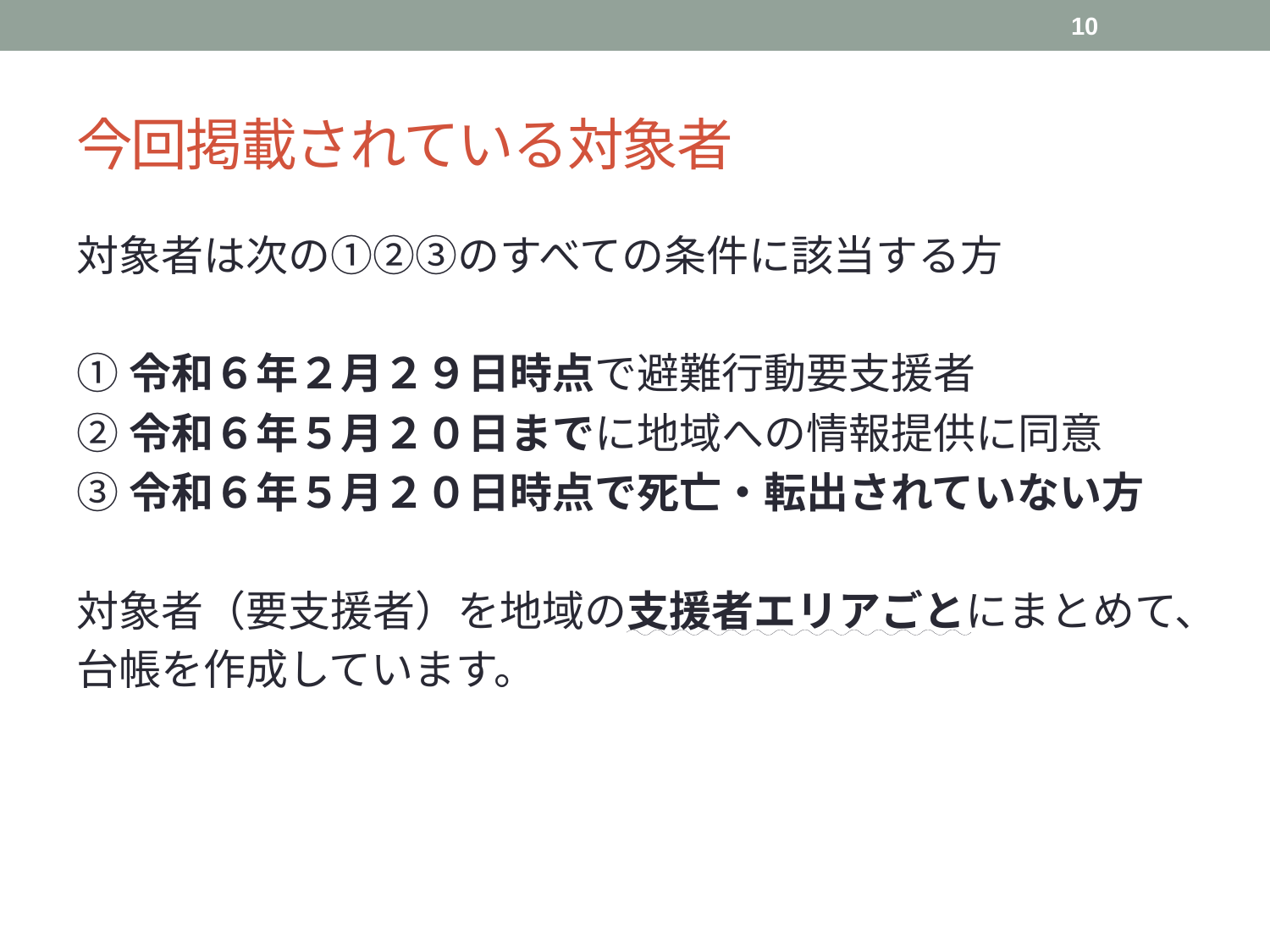

10
# 今回掲載されている対象者
対象者は次の①②③のすべての条件に該当する方

①令和６年２月２９日時点で避難行動要支援者
②令和６年５月２０日までに地域への情報提供に同意
③令和６年５月２０日時点で死亡・転出されていない方

対象者（要支援者）を地域の支援者エリアごとにまとめて、
台帳を作成しています。